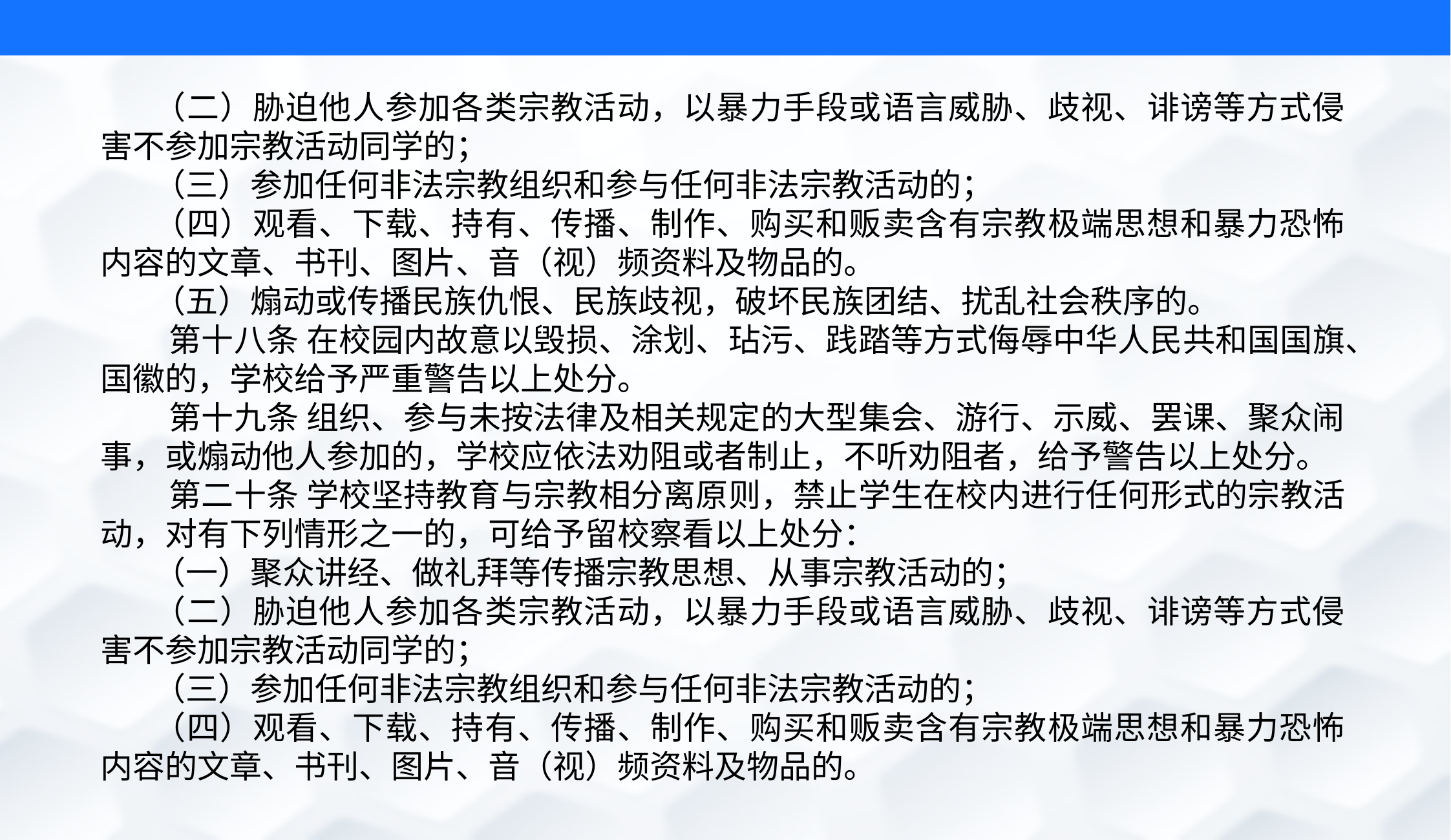

（二）胁迫他人参加各类宗教活动，以暴力手段或语言威胁、歧视、诽谤等方式侵害不参加宗教活动同学的；
（三）参加任何非法宗教组织和参与任何非法宗教活动的；
（四）观看、下载、持有、传播、制作、购买和贩卖含有宗教极端思想和暴力恐怖内容的文章、书刊、图片、音（视）频资料及物品的。
（五）煽动或传播民族仇恨、民族歧视，破坏民族团结、扰乱社会秩序的。
 第十八条 在校园内故意以毁损、涂划、玷污、践踏等方式侮辱中华人民共和国国旗、国徽的，学校给予严重警告以上处分。
 第十九条 组织、参与未按法律及相关规定的大型集会、游行、示威、罢课、聚众闹事，或煽动他人参加的，学校应依法劝阻或者制止，不听劝阻者，给予警告以上处分。
 第二十条 学校坚持教育与宗教相分离原则，禁止学生在校内进行任何形式的宗教活动，对有下列情形之一的，可给予留校察看以上处分：
（一）聚众讲经、做礼拜等传播宗教思想、从事宗教活动的；
（二）胁迫他人参加各类宗教活动，以暴力手段或语言威胁、歧视、诽谤等方式侵害不参加宗教活动同学的；
（三）参加任何非法宗教组织和参与任何非法宗教活动的；
（四）观看、下载、持有、传播、制作、购买和贩卖含有宗教极端思想和暴力恐怖内容的文章、书刊、图片、音（视）频资料及物品的。